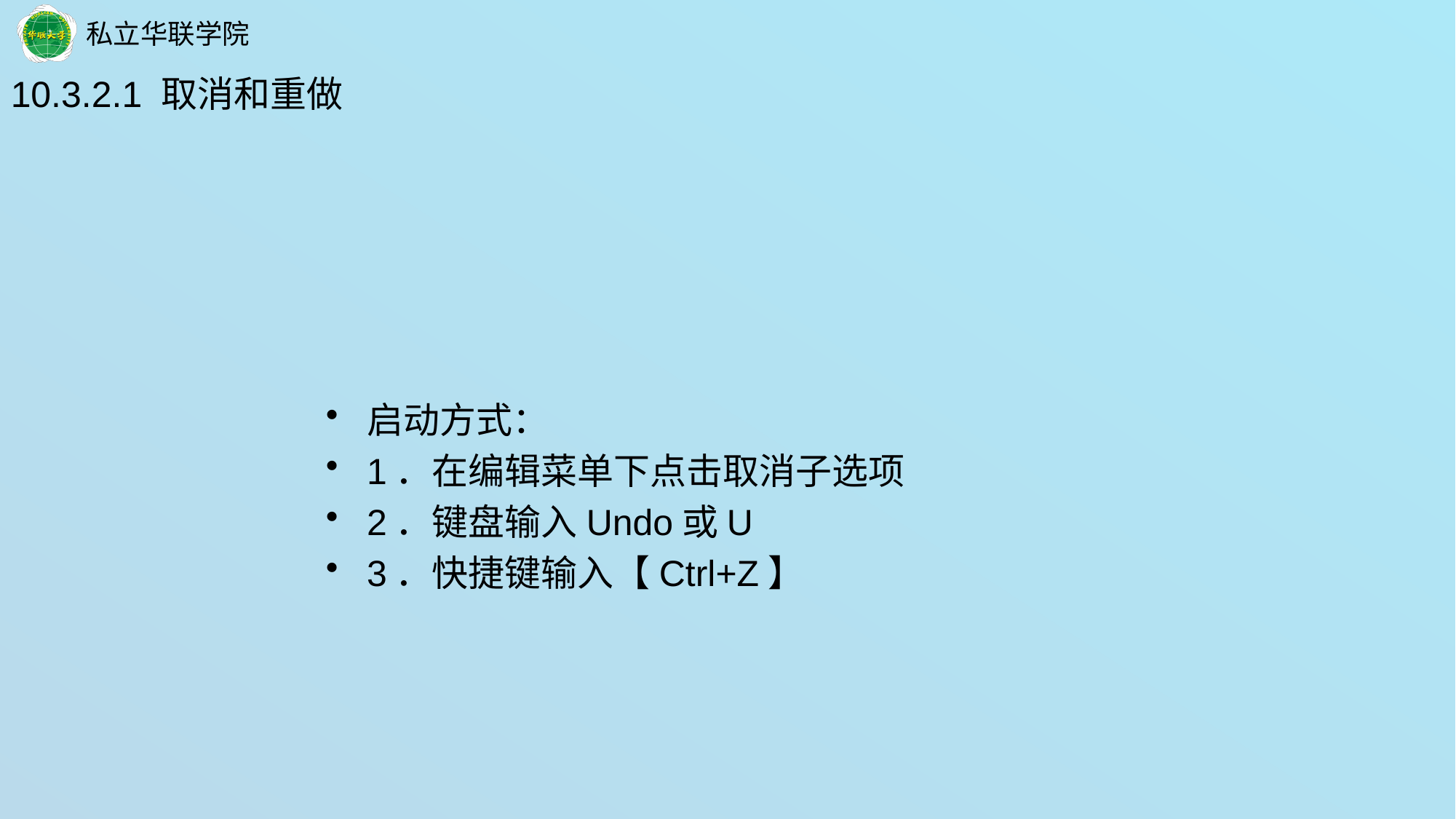

10.3.2.1 取消和重做
启动方式：
1．在编辑菜单下点击取消子选项
2．键盘输入Undo或U
3．快捷键输入【Ctrl+Z】